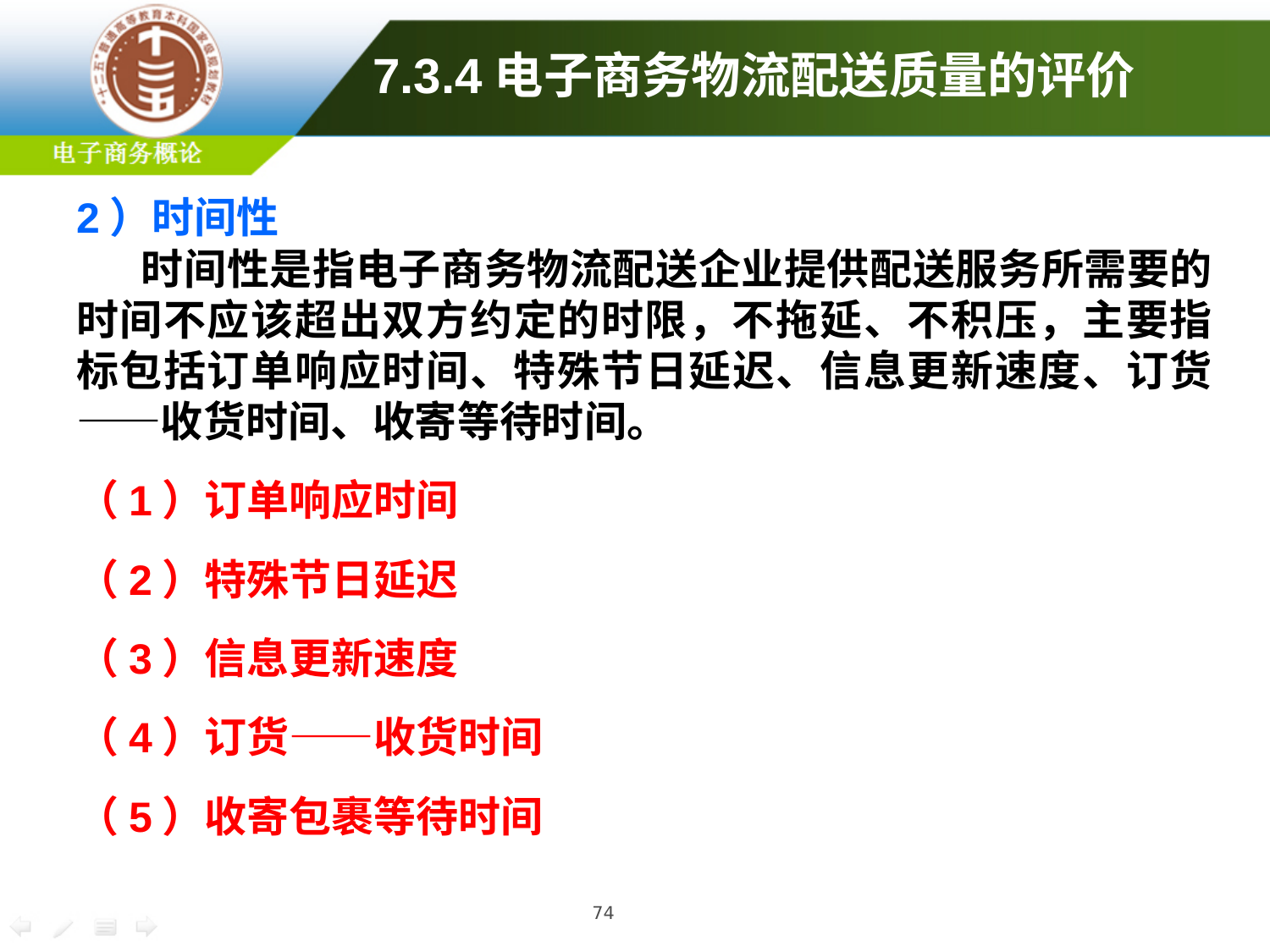

# 7.3.4电子商务物流配送质量的评价
2）时间性
时间性是指电子商务物流配送企业提供配送服务所需要的时间不应该超出双方约定的时限，不拖延、不积压，主要指标包括订单响应时间、特殊节日延迟、信息更新速度、订货——收货时间、收寄等待时间。
（1）订单响应时间
（2）特殊节日延迟
（3）信息更新速度
（4）订货——收货时间
（5）收寄包裹等待时间
74